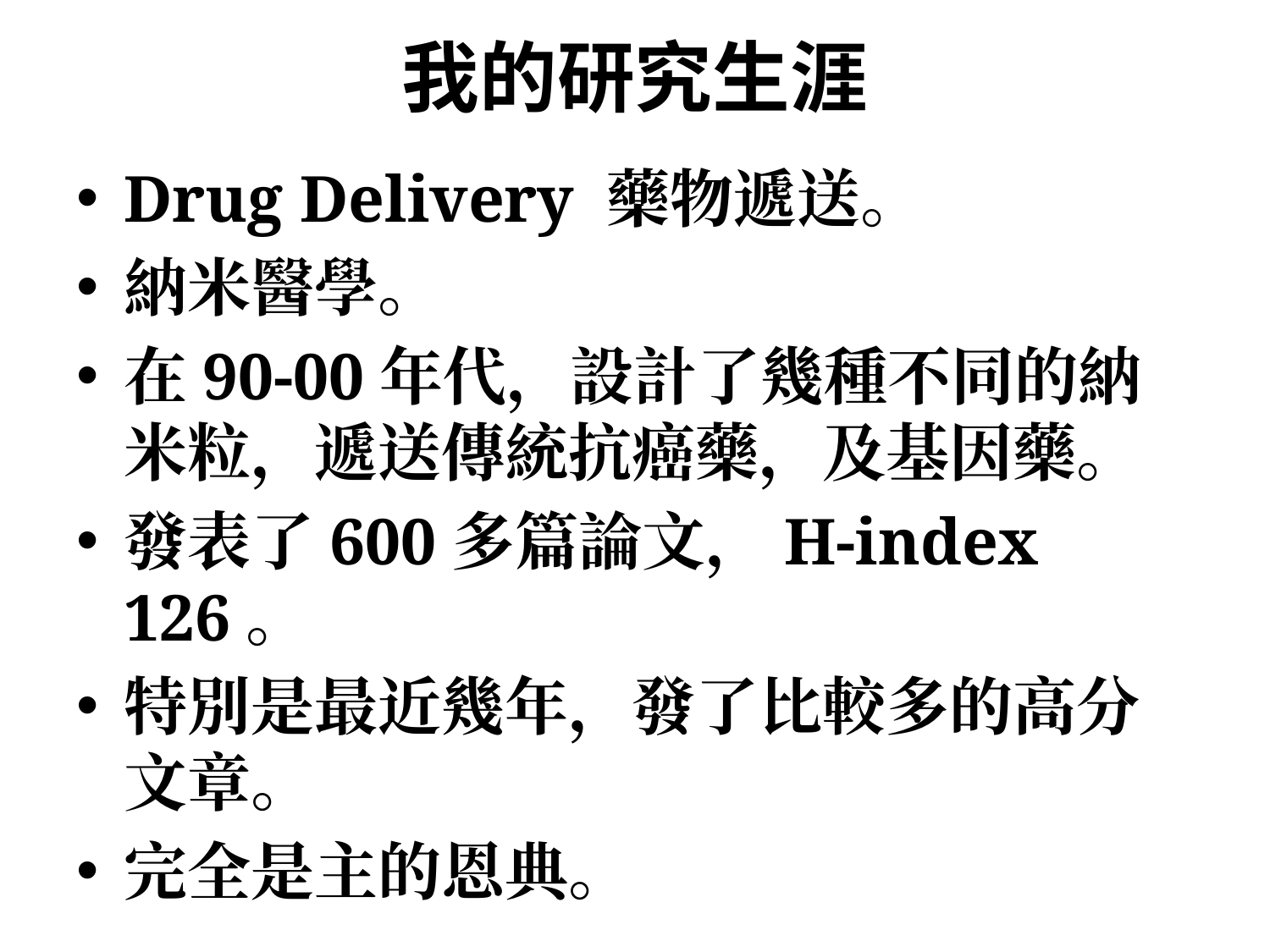

# 我的研究生涯
Drug Delivery 藥物遞送。
納米醫學。
在90-00年代，設計了幾種不同的納米粒，遞送傳統抗癌藥，及基因藥。
發表了600多篇論文，H-index 126。
特別是最近幾年，發了比較多的高分文章。
完全是主的恩典。